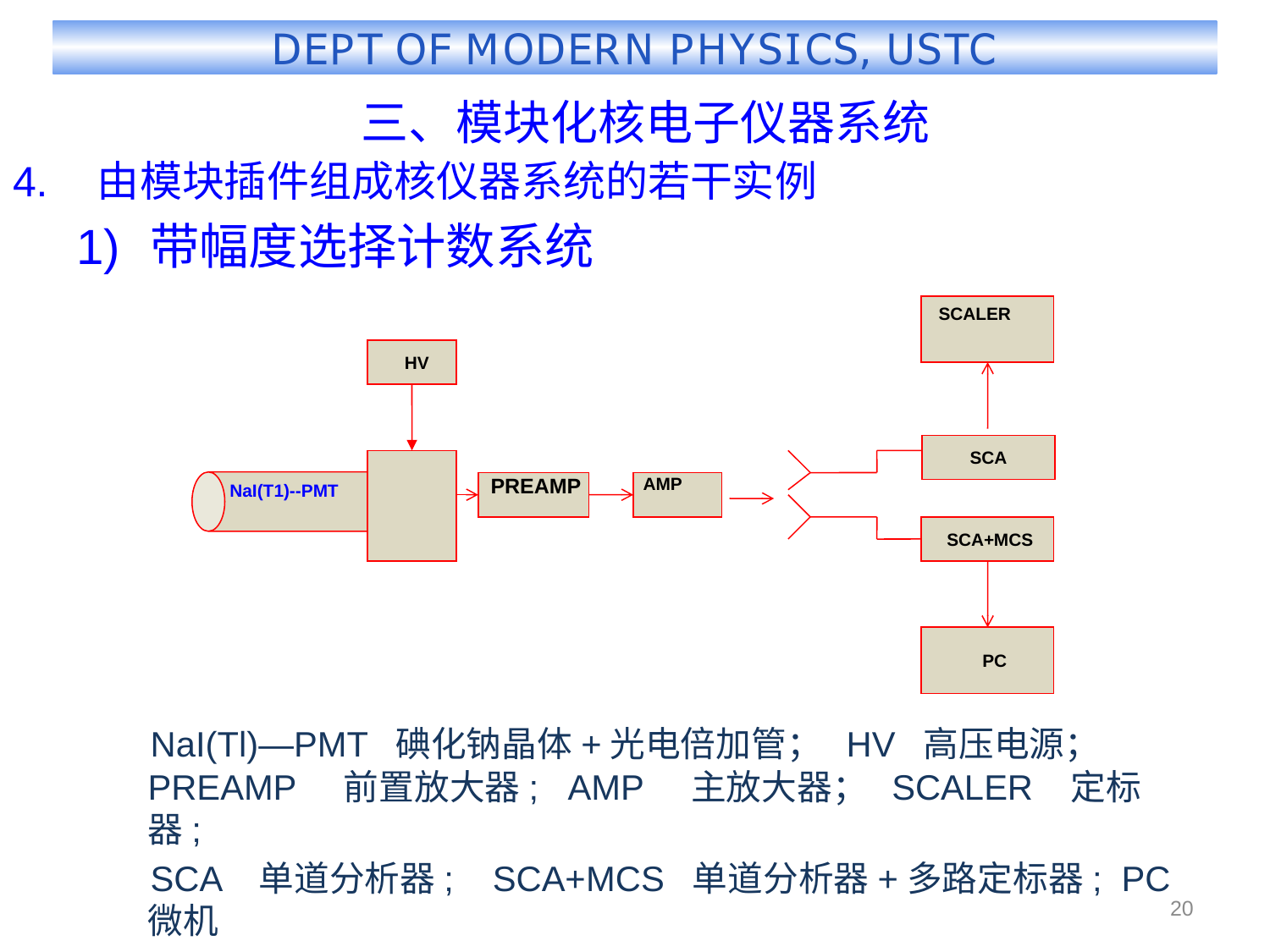

# 三、模块化核电子仪器系统
由模块插件组成核仪器系统的若干实例
带幅度选择计数系统

SCALER
 HV

NaI(T1)--PMT
SCA

 PREAMP
 AMP

SCA+MCS

   PC
NaI(Tl)—PMT  碘化钠晶体+光电倍加管；  HV  高压电源； PREAMP    前置放大器;   AMP    主放大器；  SCALER   定标器;
SCA   单道分析器;    SCA+MCS  单道分析器+多路定标器;  PC   微机
20